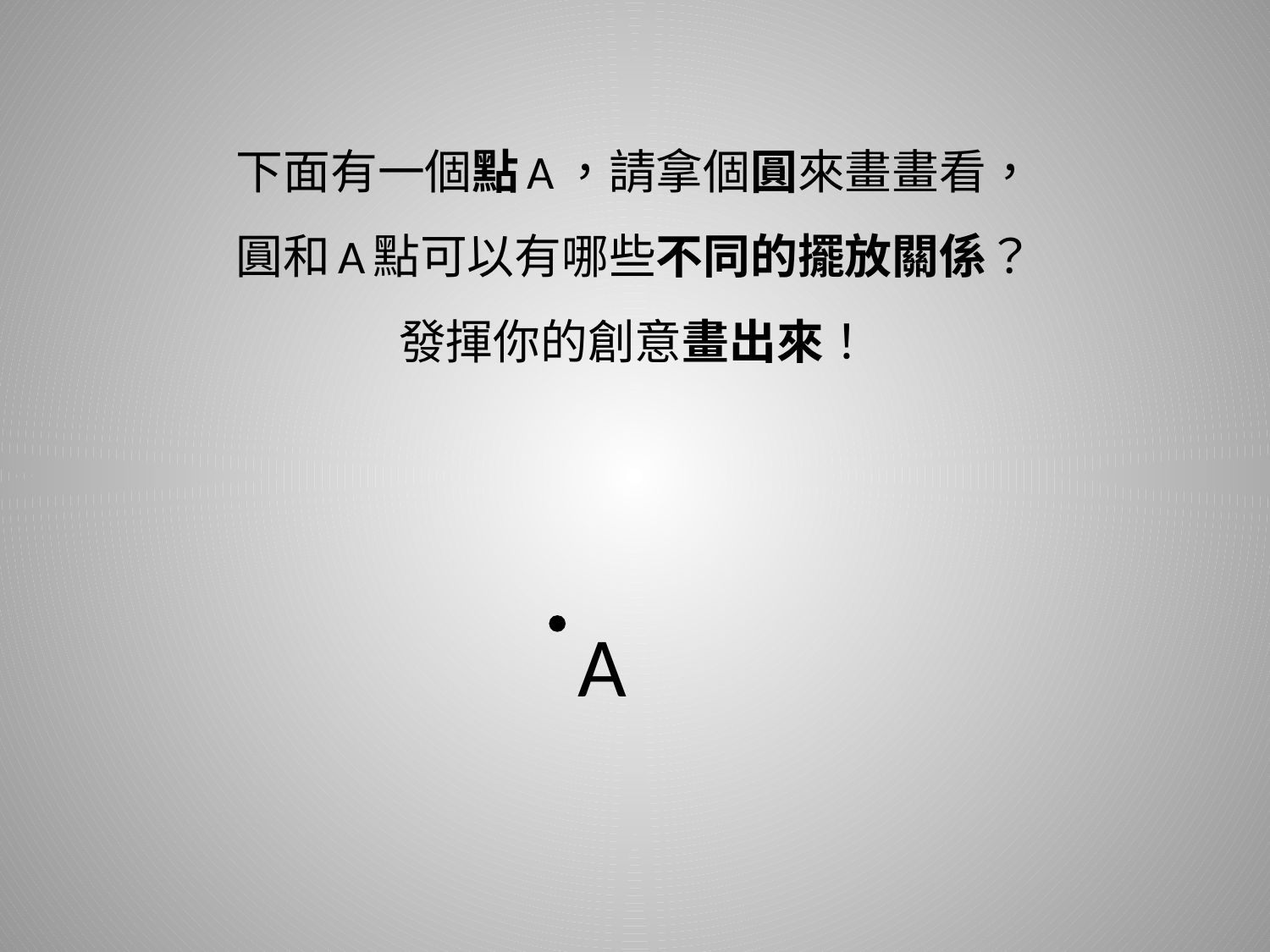

# 下面有一個點A，請拿個圓來畫畫看， 圓和A點可以有哪些不同的擺放關係？ 發揮你的創意畫出來！
A